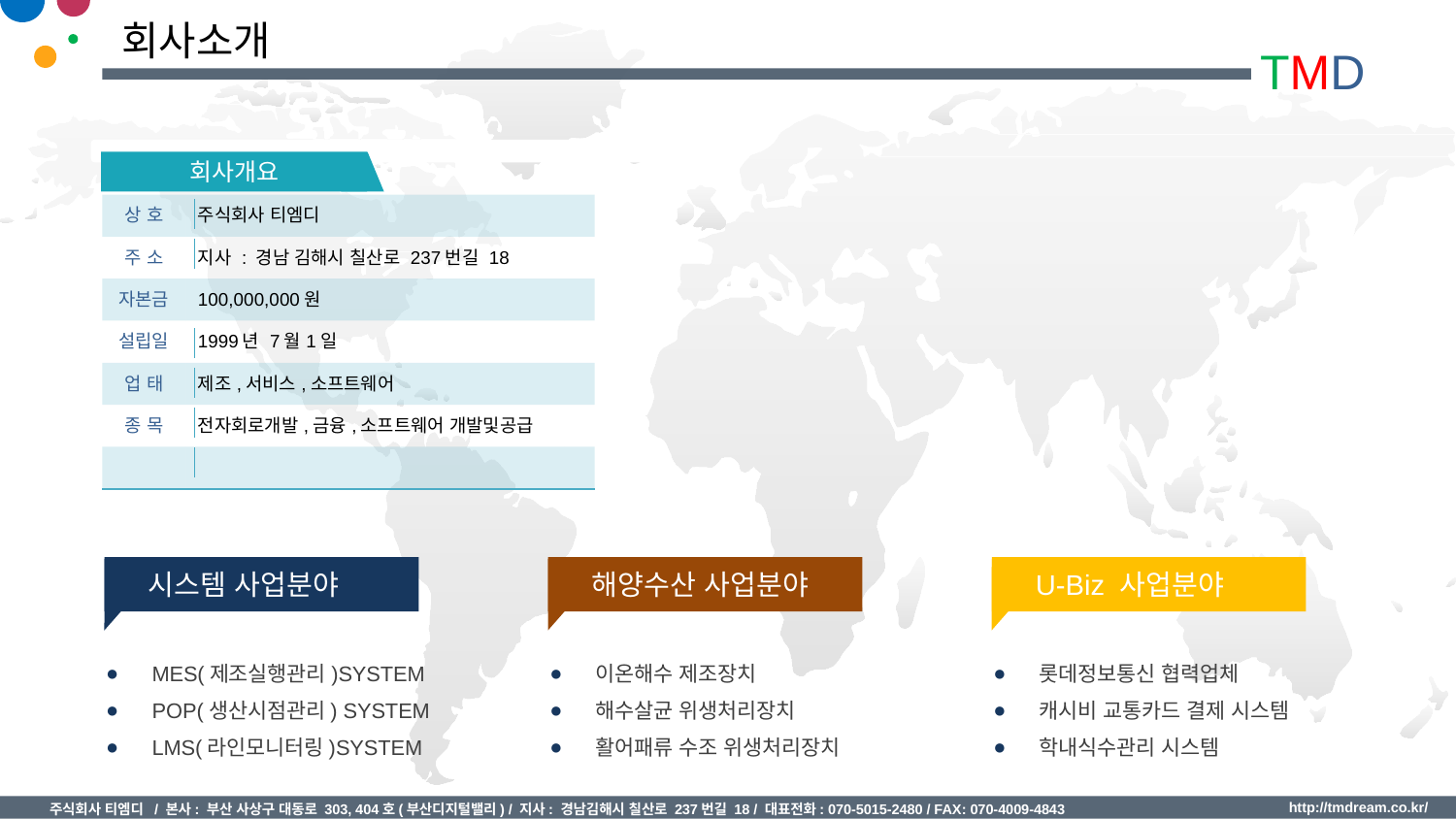

# 회사소개

회사개요
|  |  |  |
| --- | --- | --- |
| 상 호 | 주식회사 티엠디 |  |
| 주 소 | 지사 : 경남 김해시 칠산로 237번길 18 |  |
| 자본금 | 100,000,000원 |  |
| 설립일 | 1999년 7월1일 |  |
| 업 태 | 제조,서비스,소프트웨어 |  |
| 종 목 | 전자회로개발,금융,소프트웨어 개발및공급 |  |
|  |  |  |
시스템 사업분야

MES(제조실행관리)SYSTEM
POP(생산시점관리) SYSTEM
LMS(라인모니터링)SYSTEM
해양수산 사업분야

이온해수 제조장치
해수살균 위생처리장치
활어패류 수조 위생처리장치
U-Biz 사업분야

롯데정보통신 협력업체
캐시비 교통카드 결제 시스템
학내식수관리 시스템